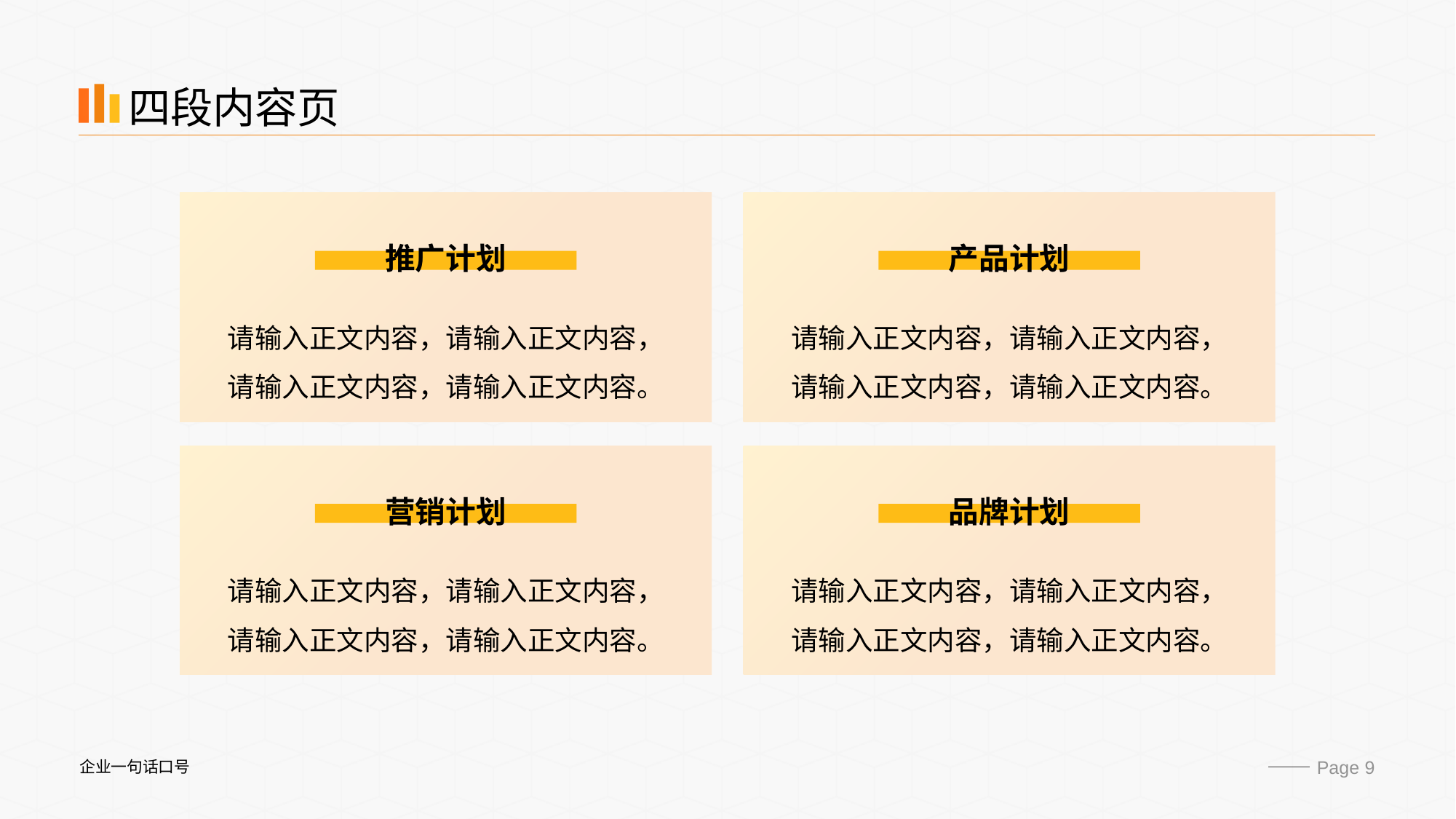

四段内容页

产品计划

请输入正文内容，请输入正文内容，
请输入正文内容，请输入正文内容。
推广计划

请输入正文内容，请输入正文内容，
请输入正文内容，请输入正文内容。

营销计划

请输入正文内容，请输入正文内容，
请输入正文内容，请输入正文内容。

品牌计划

请输入正文内容，请输入正文内容，
请输入正文内容，请输入正文内容。
  Page 9